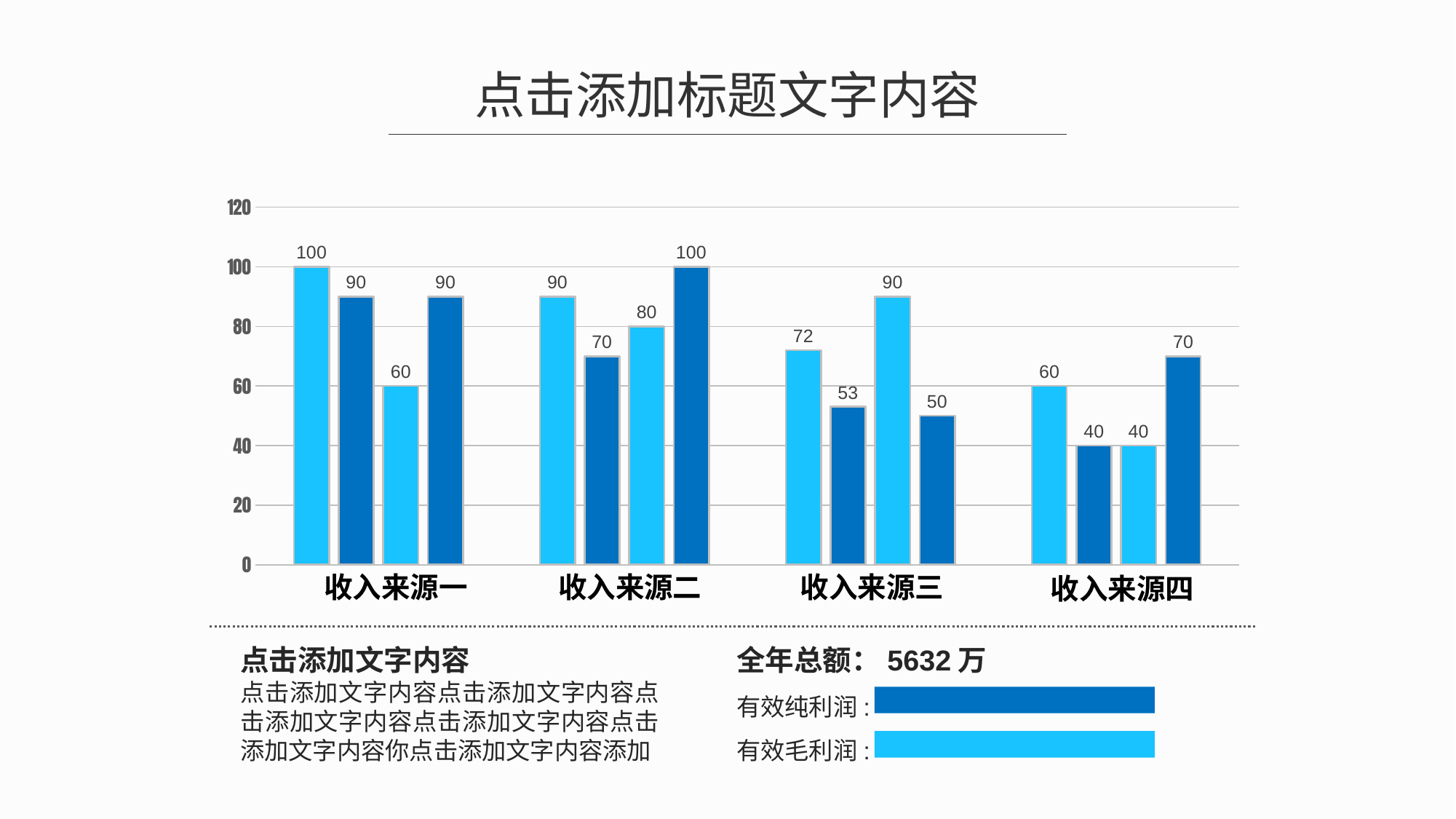

点击添加标题文字内容

### Chart

| Category |  |  |  |  |
|---|---|---|---|---|
收入来源一
收入来源二
收入来源三
收入来源四
点击添加文字内容
点击添加文字内容点击添加文字内容点击添加文字内容点击添加文字内容点击添加文字内容你点击添加文字内容添加
全年总额：5632万
有效纯利润:
有效毛利润: